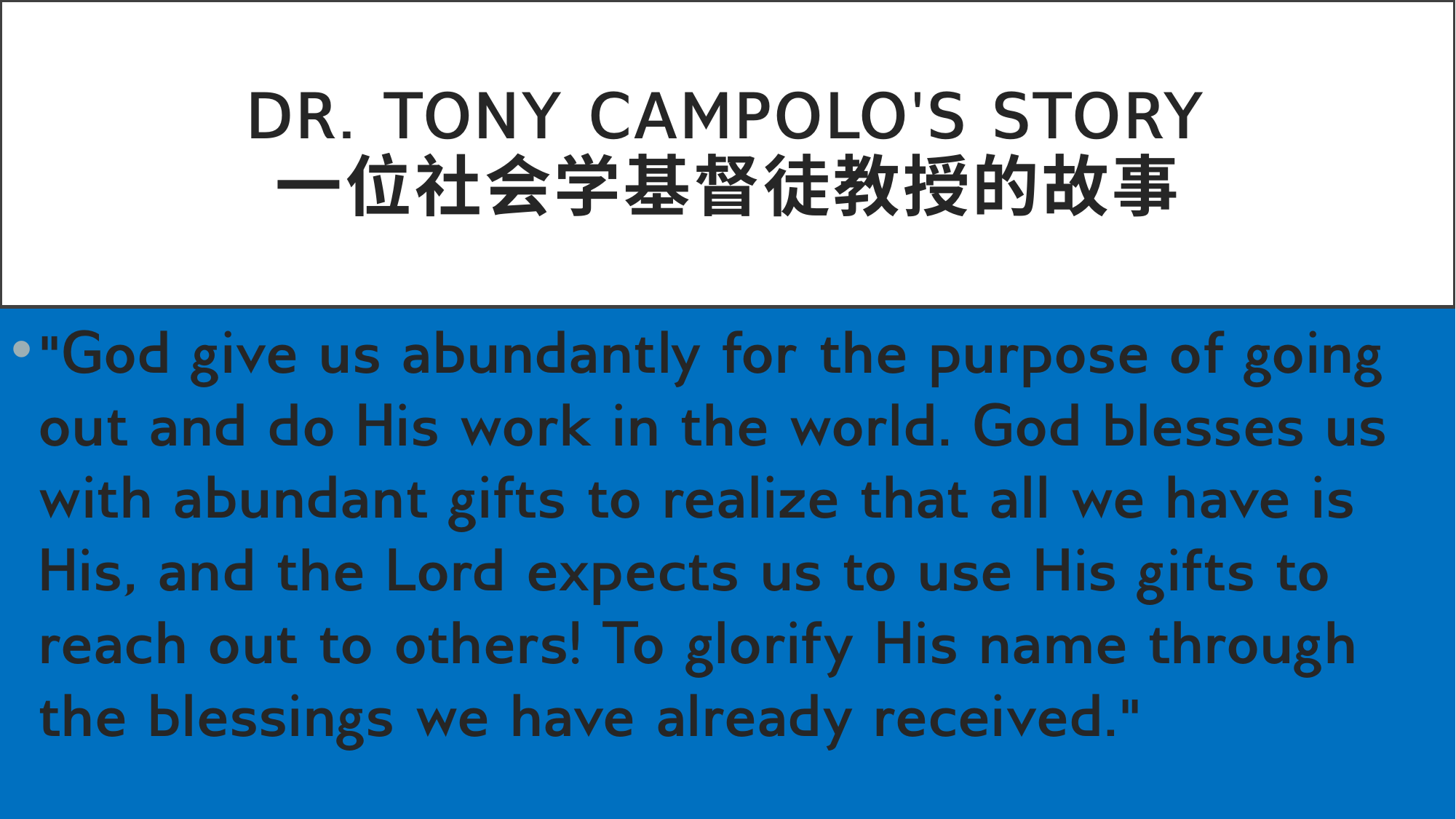

# Dr. Tony campolo's story 一位社会学基督徒教授的故事
"God give us abundantly for the purpose of going out and do His work in the world. God blesses us with abundant gifts to realize that all we have is His, and the Lord expects us to use His gifts to reach out to others! To glorify His name through the blessings we have already received."